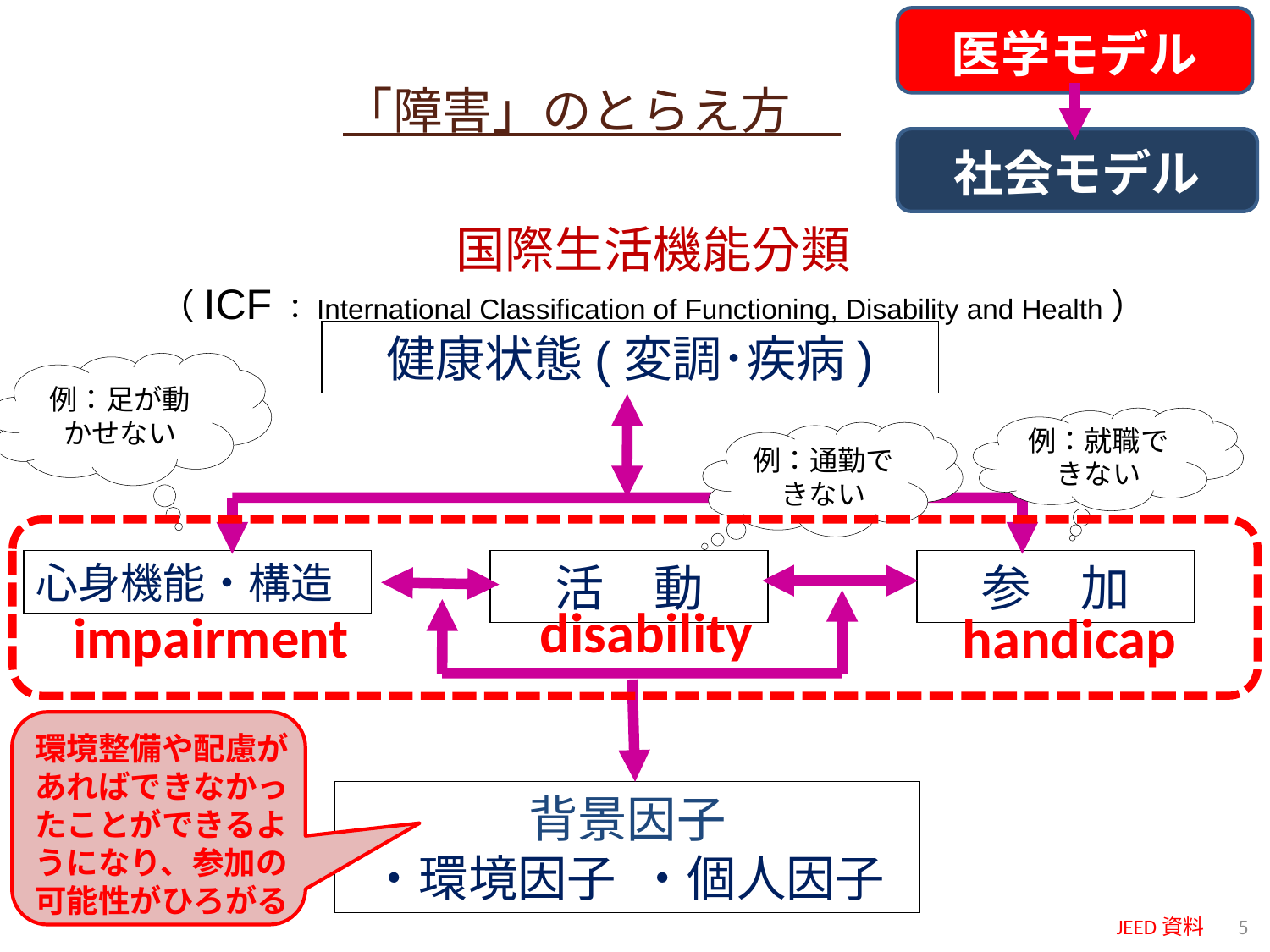

医学モデル

disability
impairment
handicap
# 「障害」のとらえ方

社会モデル
国際生活機能分類
（ICF：International Classification of Functioning, Disability and Health）
健康状態(変調･疾病)
例：足が動かせない

例：就職できない
例：通勤できない
心身機能・構造
活　動
参　加

環境整備や配慮があればできなかったことができるようになり、参加の可能性がひろがる
背景因子
・環境因子  ・個人因子
JEED資料
5